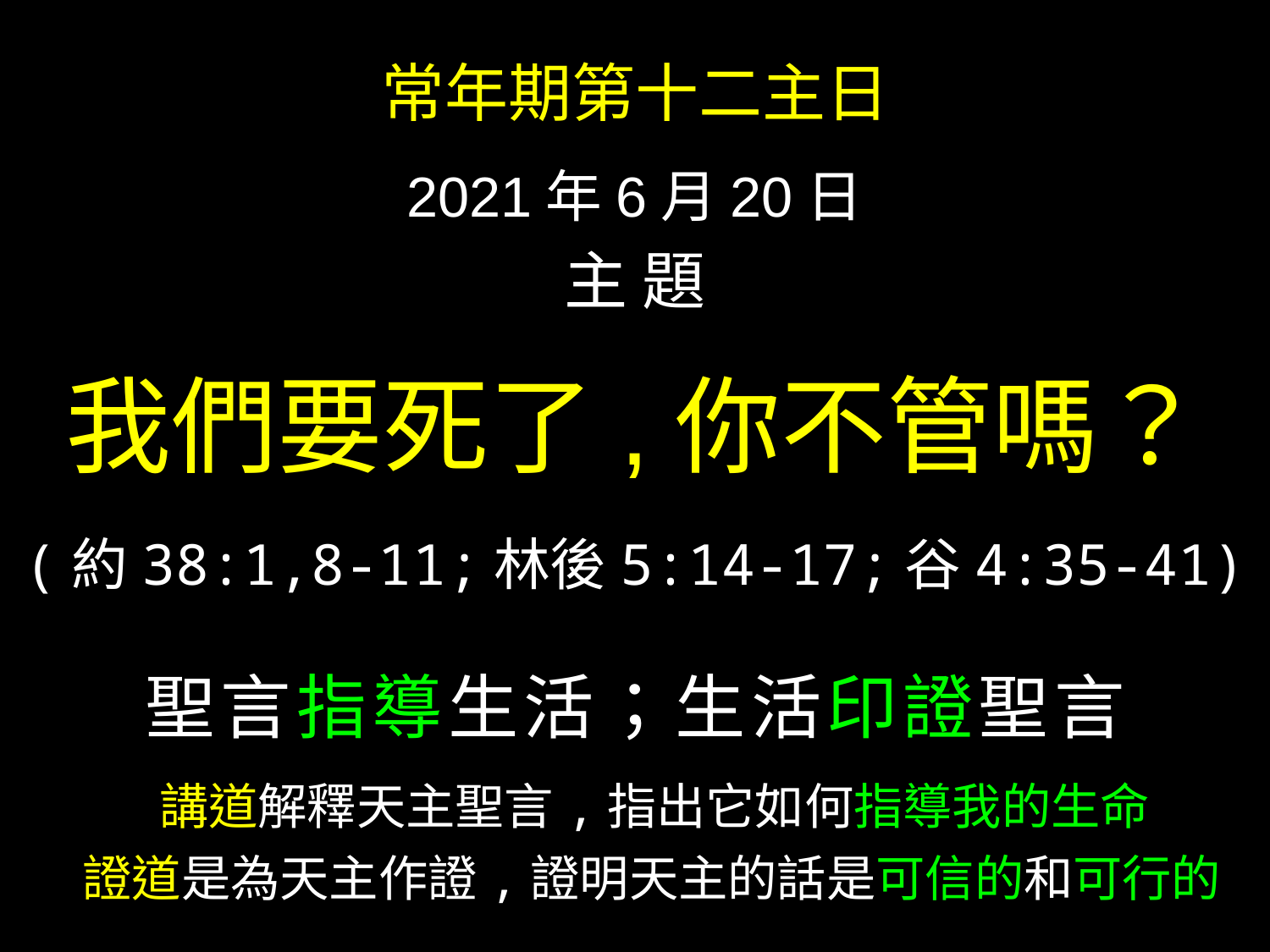

常年期第十二主日
2021年6月20日

主 題
我們要死了,你不管嗎？
(約38:1,8-11;林後5:14-17;谷4:35-41)
聖言指導生活；生活印證聖言
  講道解釋天主聖言,指出它如何指導我的生命
  證道是為天主作證,證明天主的話是可信的和可行的